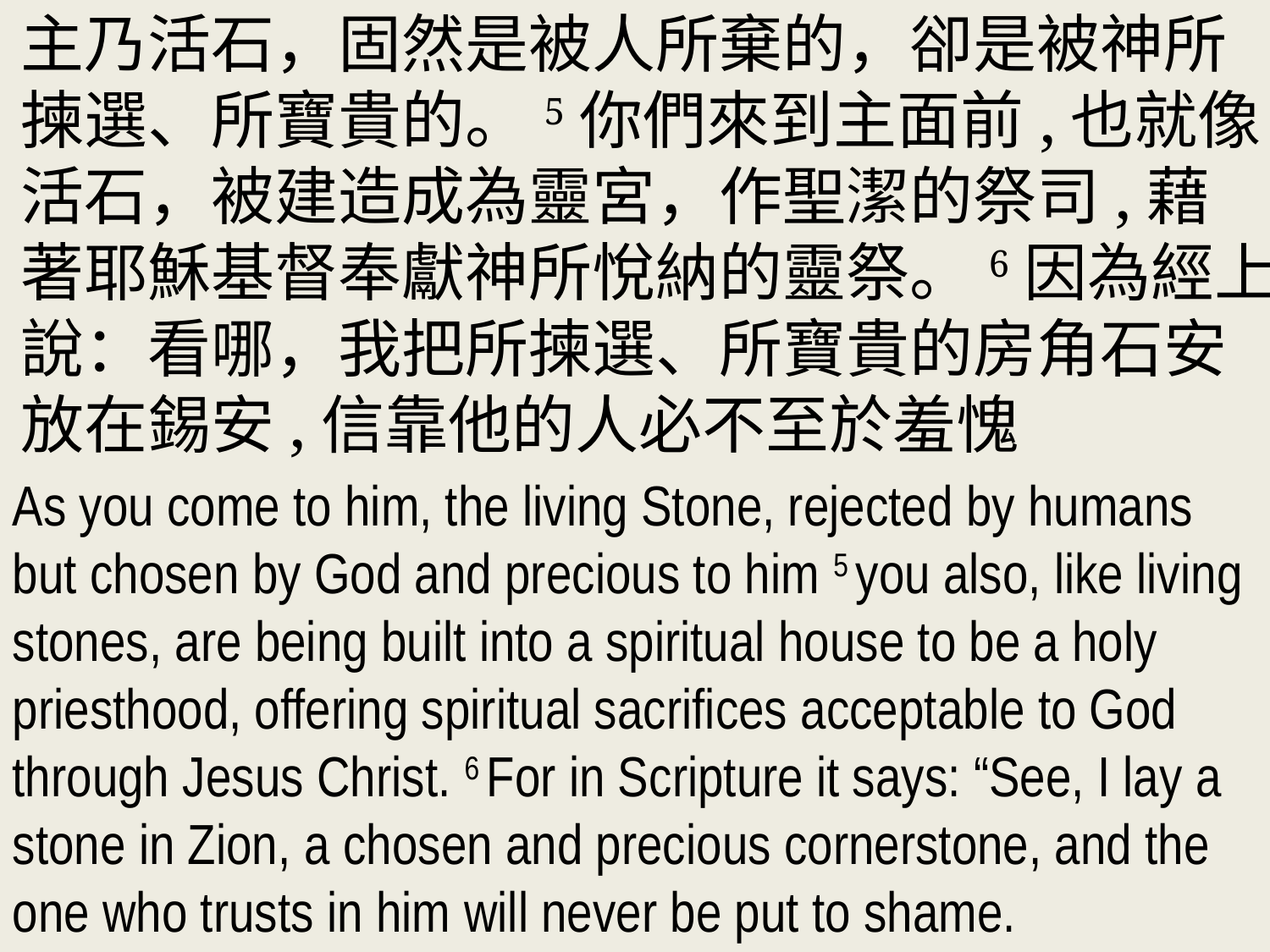

主乃活石，固然是被人所棄的，卻是被神所
揀選、所寶貴的。5你們來到主面前,也就像
活石，被建造成為靈宮，作聖潔的祭司,藉
著耶穌基督奉獻神所悅納的靈祭。6因為經上說：看哪，我把所揀選、所寶貴的房角石安
放在錫安,信靠他的人必不至於羞愧
As you come to him, the living Stone, rejected by humans but chosen by God and precious to him 5 you also, like living stones, are being built into a spiritual house to be a holy priesthood, offering spiritual sacrifices acceptable to God through Jesus Christ. 6 For in Scripture it says: “See, I lay a stone in Zion, a chosen and precious cornerstone, and the one who trusts in him will never be put to shame.